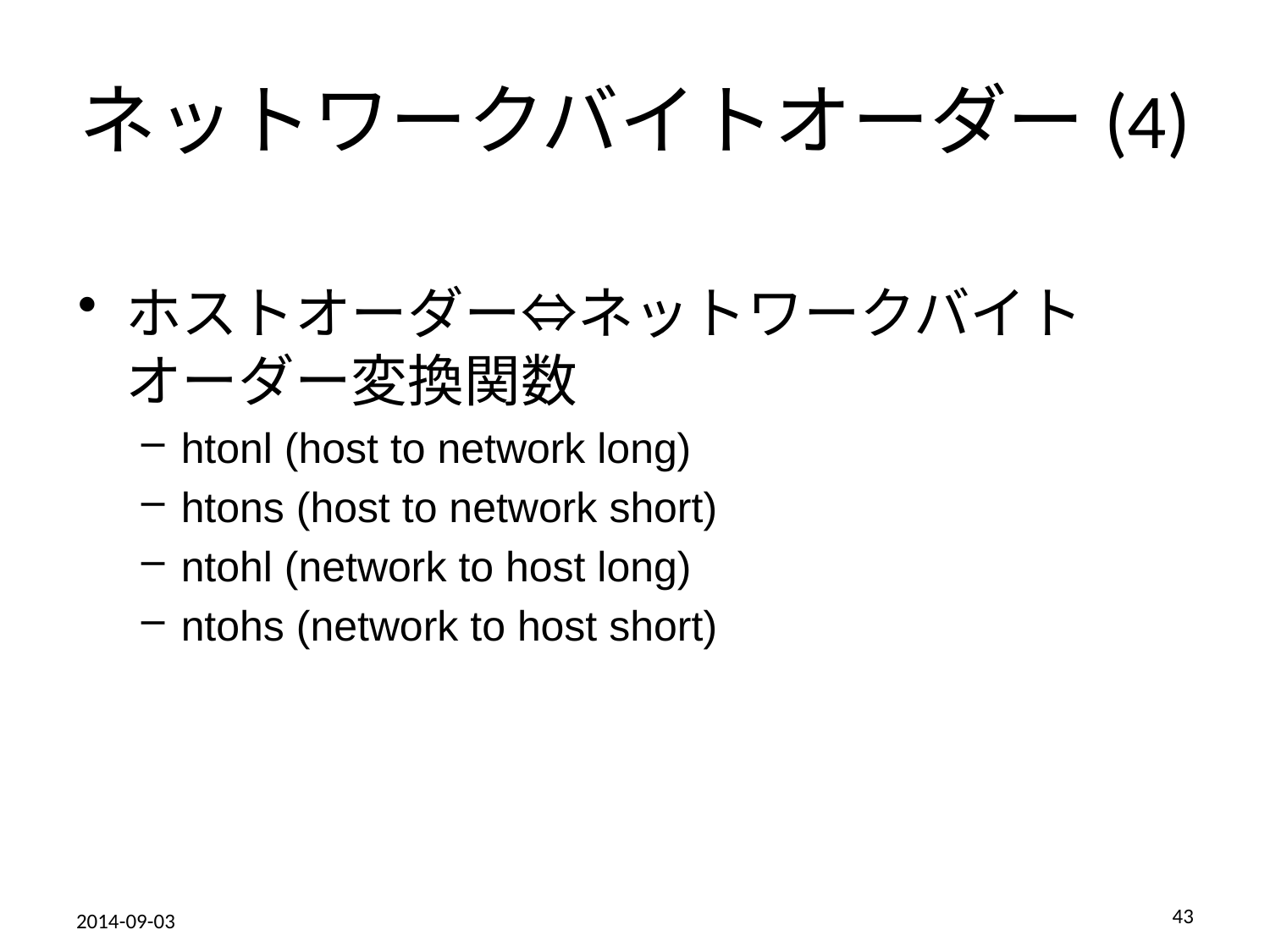

# ネットワークバイトオーダー(4)
ホストオーダー⇔ネットワークバイトオーダー変換関数
htonl (host to network long)
htons (host to network short)
ntohl (network to host long)
ntohs (network to host short)
43
2014-09-03